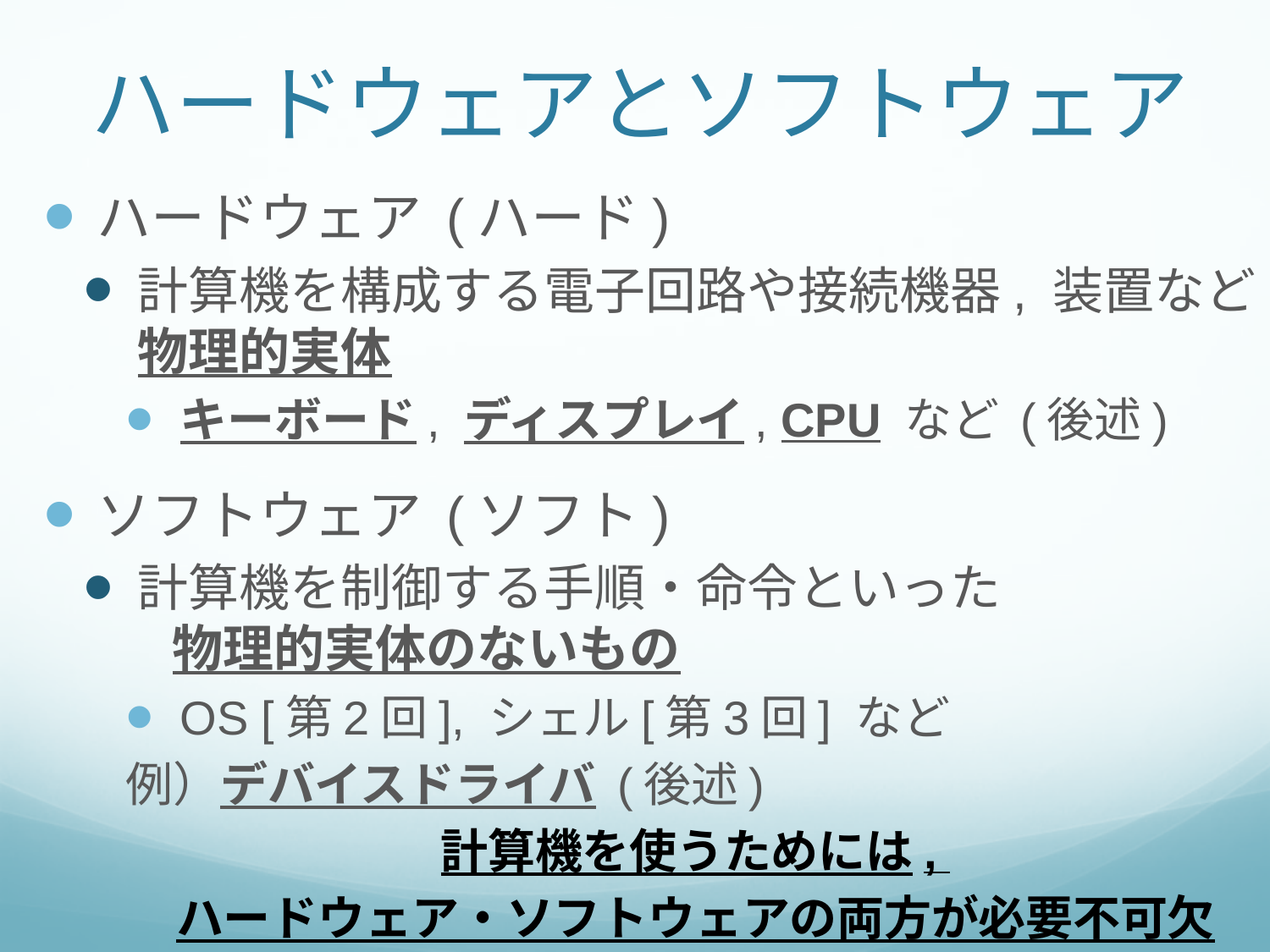

# ハードウェアとソフトウェア
ハードウェア (ハード)
計算機を構成する電子回路や接続機器, 装置など物理的実体
キーボード, ディスプレイ, CPU など (後述)
ソフトウェア (ソフト)
計算機を制御する手順・命令といった                           物理的実体のないもの
OS [第2回], シェル[第3回] など
例）デバイスドライバ (後述)
計算機を使うためには,
ハードウェア・ソフトウェアの両方が必要不可欠